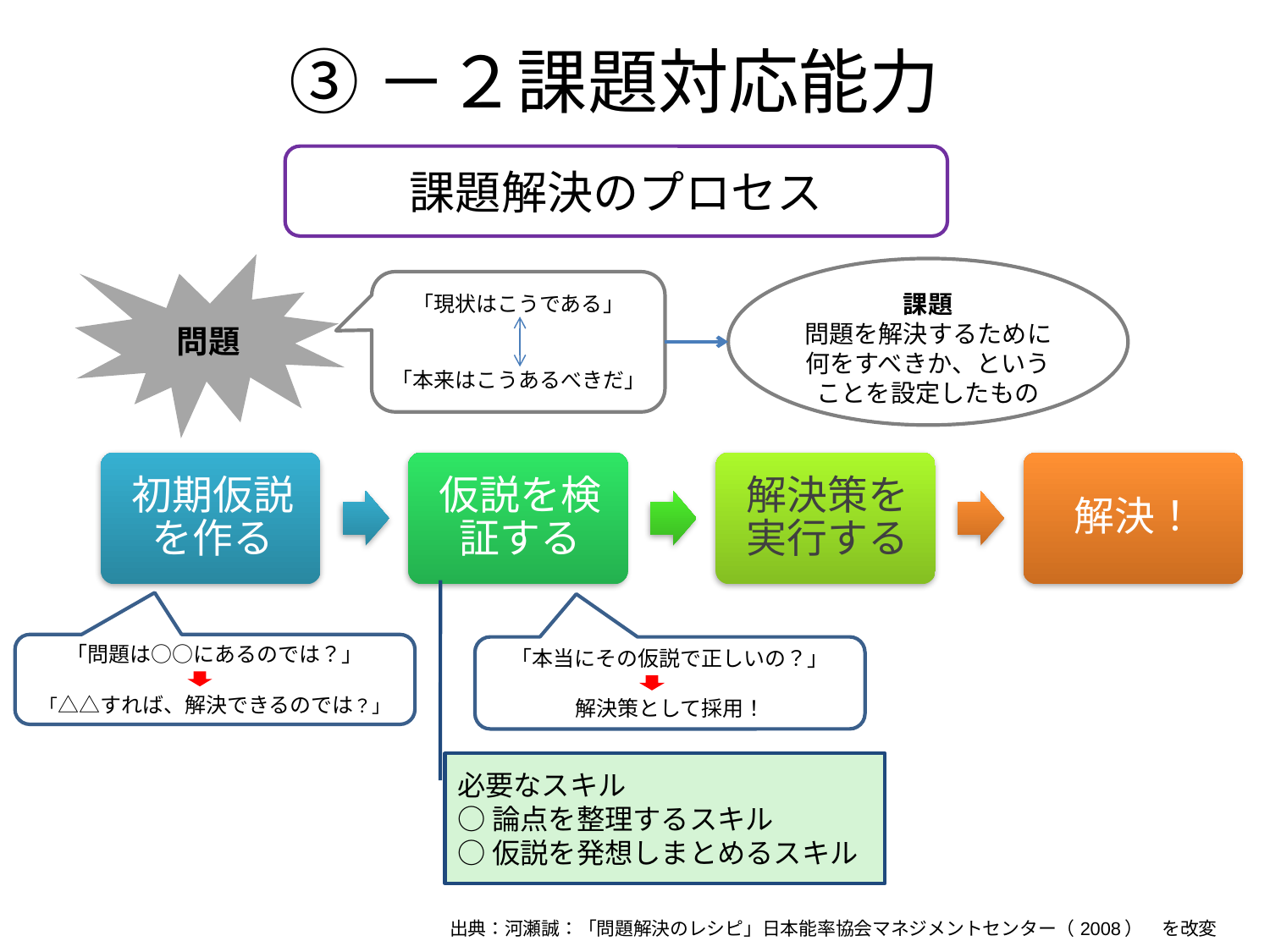

# ③－２課題対応能力
課題解決のプロセス
問題
課題
問題を解決するために何をすべきか、ということを設定したもの

「現状はこうである」

「本来はこうあるべきだ」
初期仮説を作る

仮説を検証する

解決策を実行する

解決！
「問題は○○にあるのでは？」

「△△すれば、解決できるのでは？」
「本当にその仮説で正しいの？」

解決策として採用！

必要なスキル
○論点を整理するスキル
○仮説を発想しまとめるスキル
出典：河瀬誠：「問題解決のレシピ」日本能率協会マネジメントセンター（2008）　を改変